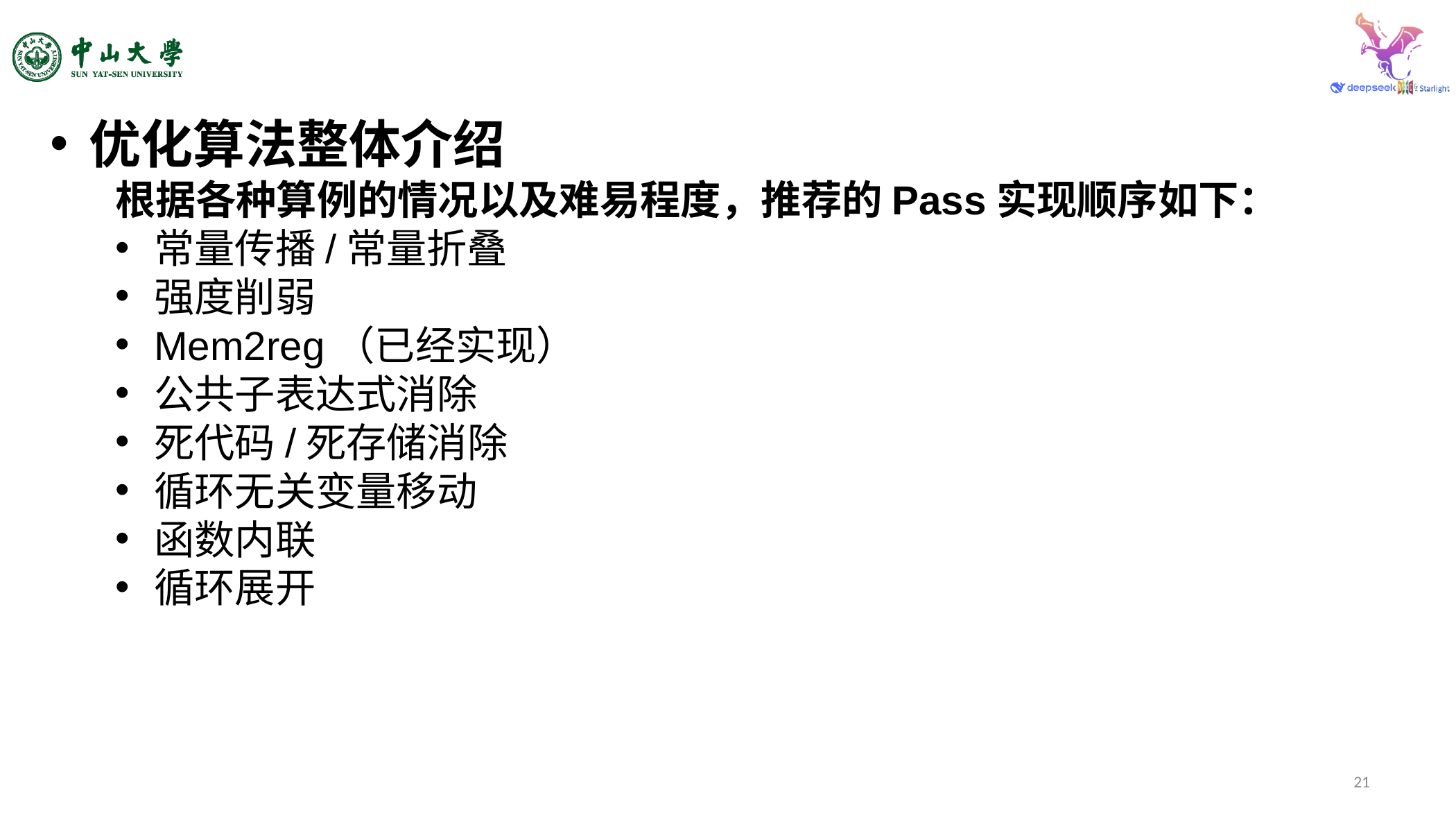

优化算法整体介绍
根据各种算例的情况以及难易程度，推荐的Pass实现顺序如下：
常量传播/常量折叠
强度削弱
Mem2reg（已经实现）
公共子表达式消除
死代码/死存储消除
循环无关变量移动
函数内联
循环展开

21